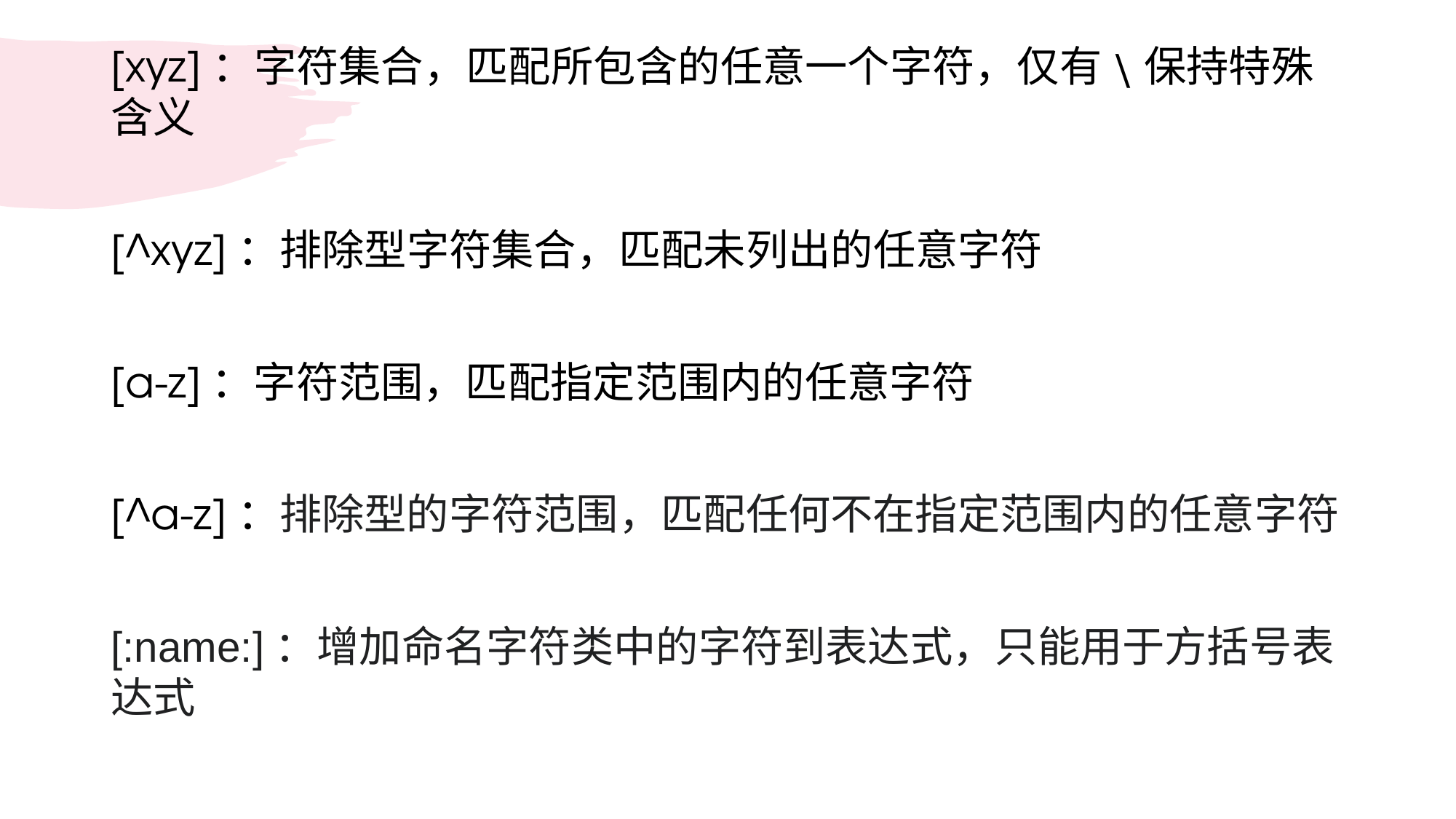

[xyz]：字符集合，匹配所包含的任意一个字符，仅有\保持特殊含义

[^xyz]：排除型字符集合，匹配未列出的任意字符

[a-z]：字符范围，匹配指定范围内的任意字符

[^a-z]：排除型的字符范围，匹配任何不在指定范围内的任意字符

[:name:]：增加命名字符类中的字符到表达式，只能用于方括号表达式